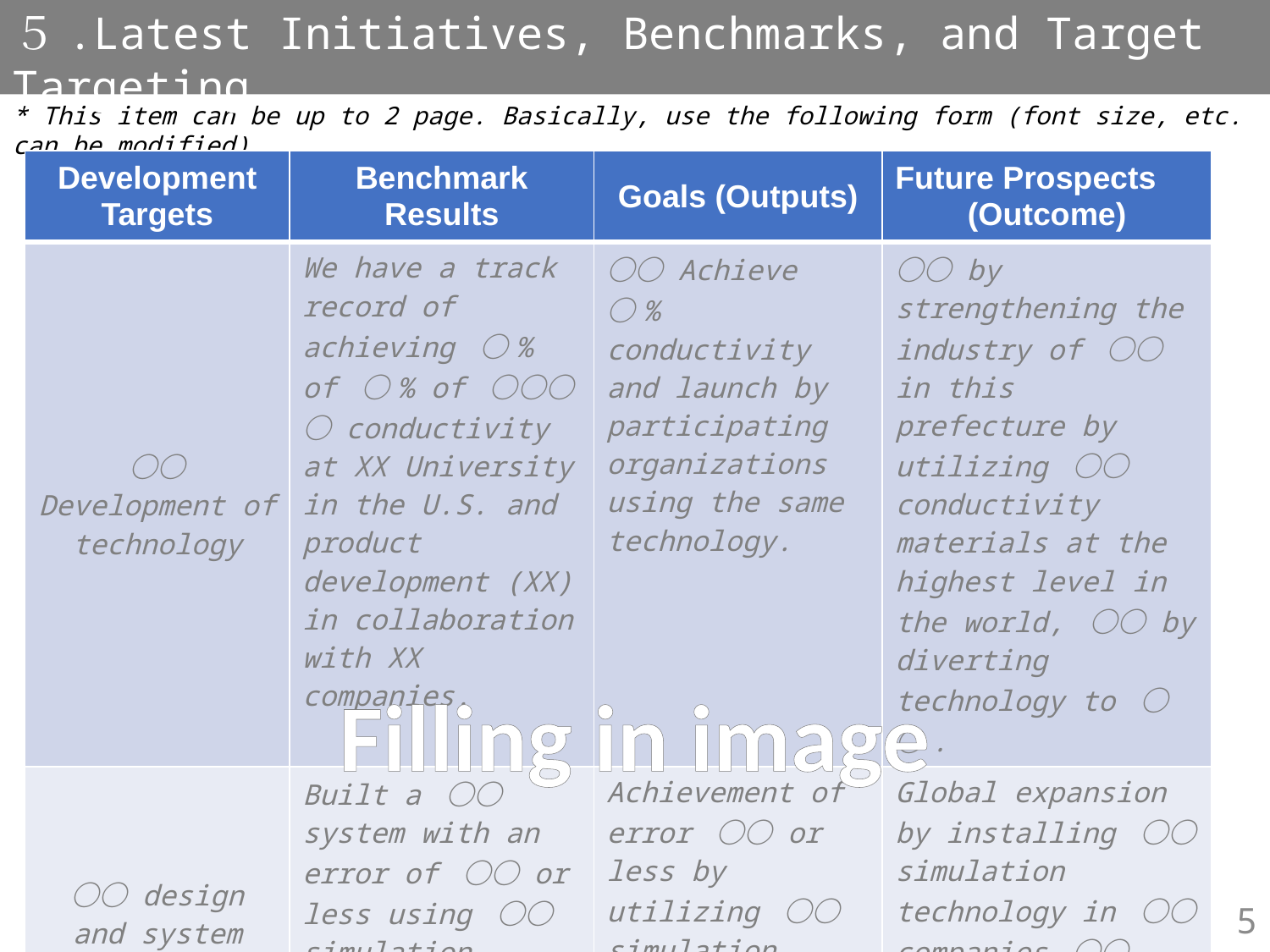

５.Latest Initiatives, Benchmarks, and Target Targeting
* This item can be up to 2 page. Basically, use the following form (font size, etc. can be modified).
| Development Targets | Benchmark Results | Goals (Outputs) | Future Prospects (Outcome) |
| --- | --- | --- | --- |
| 〇〇 Development of technology | We have a track record of achieving 〇% of 〇% of 〇〇〇〇 conductivity at XX University in the U.S. and product development (XX) in collaboration with XX companies. | 〇〇 Achieve 〇% conductivity and launch by participating organizations using the same technology. | 〇〇 by strengthening the industry of 〇〇 in this prefecture by utilizing 〇〇 conductivity materials at the highest level in the world, 〇〇 by diverting technology to 〇〇. |
| 〇〇 design and system construction | Built a 〇〇 system with an error of 〇〇 or less using 〇〇 simulation technology at 〇〇 company in Germany. | Achievement of error 〇〇 or less by utilizing 〇〇 simulation technology using unique 〇〇. | Global expansion by installing 〇〇 simulation technology in 〇〇 companies 〇〇. |
| ・・・ |  |  |  |

Filling in image
5